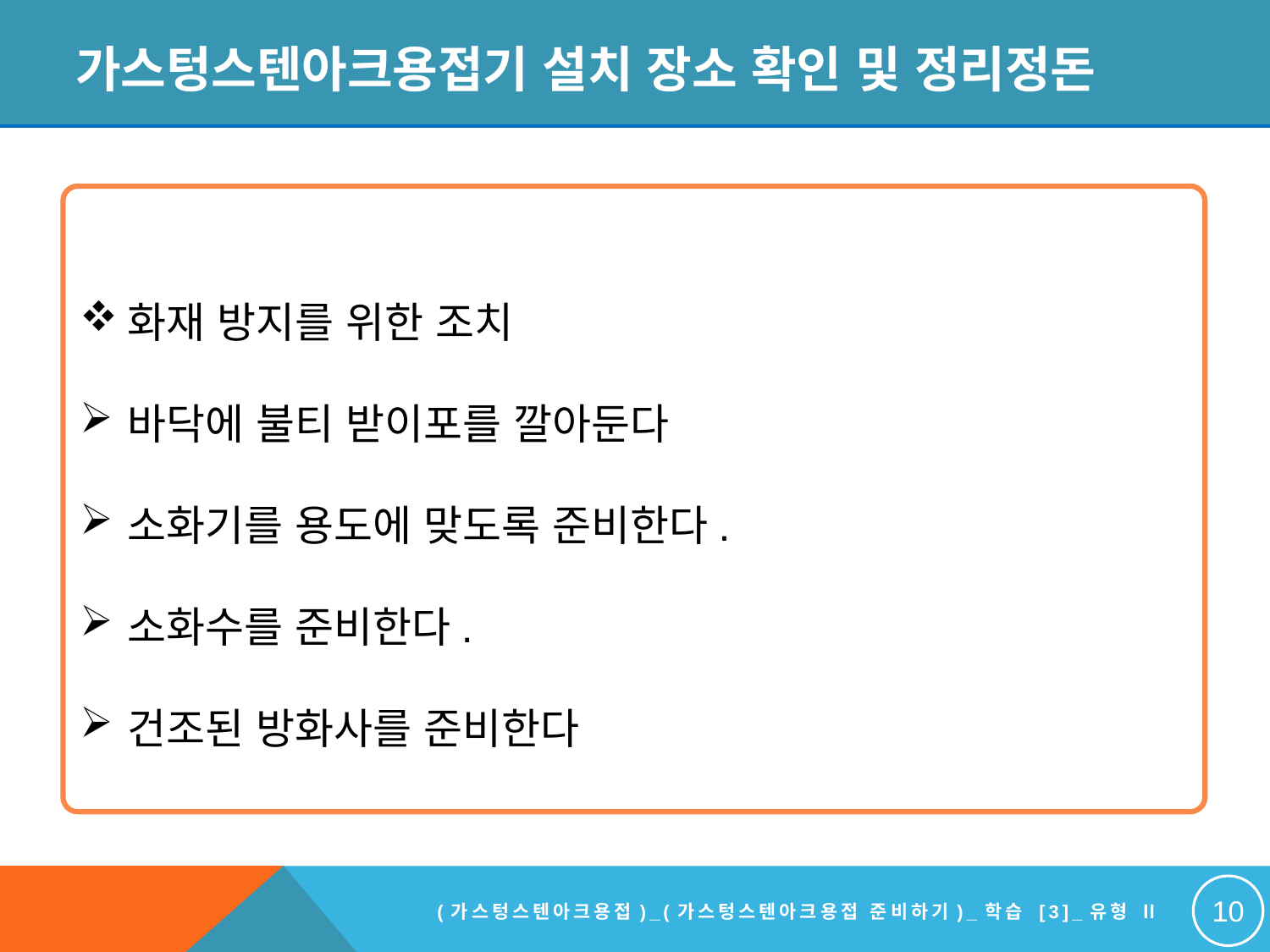

# 가스텅스텐아크용접기 설치 장소 확인 및 정리정돈

화재 방지를 위한 조치
바닥에 불티 받이포를 깔아둔다
소화기를 용도에 맞도록 준비한다.
소화수를 준비한다.
건조된 방화사를 준비한다
10
(가스텅스텐아크용접)_(가스텅스텐아크용접 준비하기)_학습 [3]_유형 Ⅱ